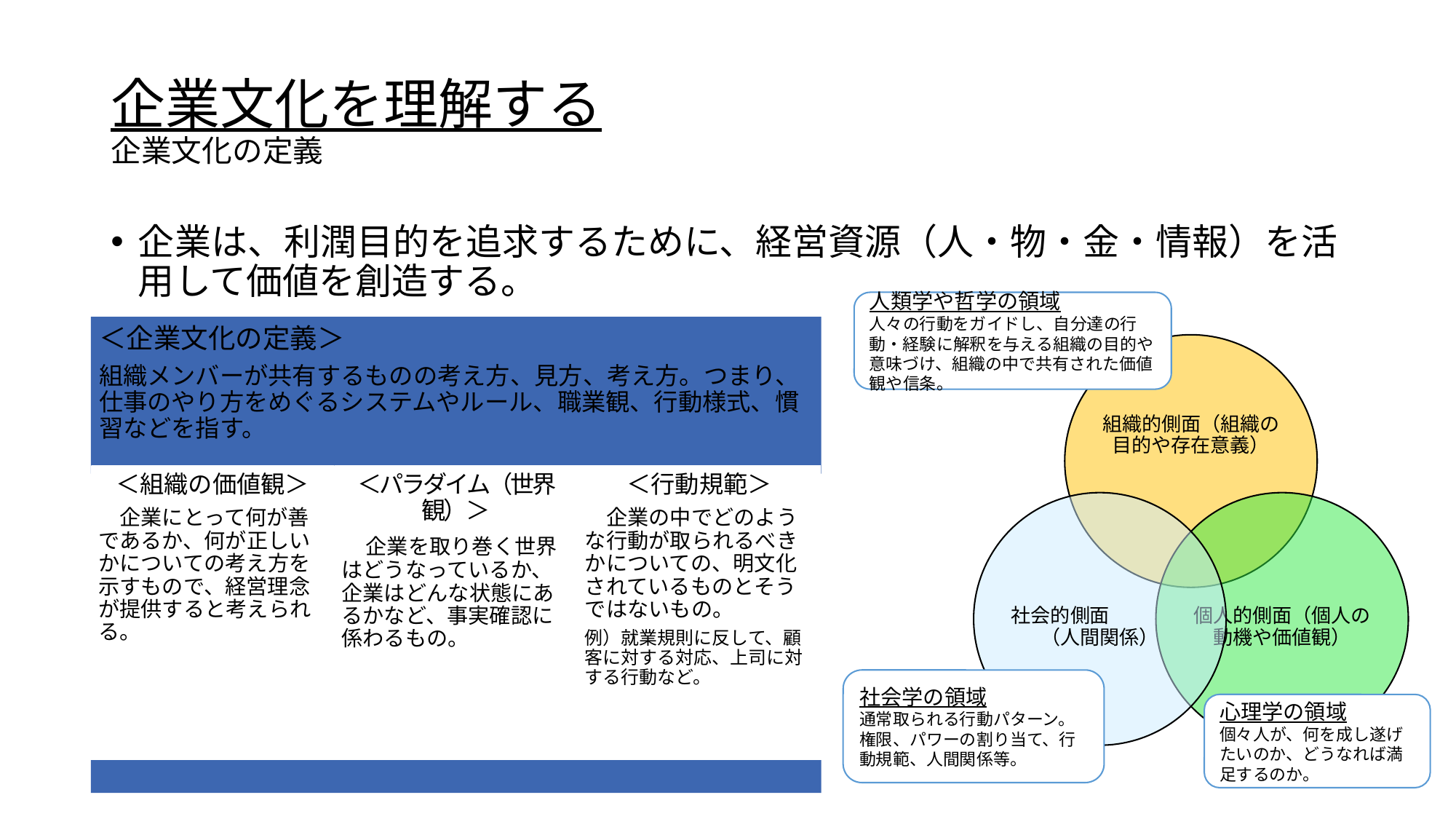

# 企業文化を理解する 企業文化の定義
企業は、利潤目的を追求するために、経営資源（人・物・金・情報）を活用して価値を創造する。
人類学や哲学の領域
人々の行動をガイドし、自分達の行動・経験に解釈を与える組織の目的や意味づけ、組織の中で共有された価値観や信条。
組織的側面（組織の目的や存在意義）
個人的側面（個人の動機や価値観）
社会的側面　　　　（人間関係）
＜企業文化の定義＞
組織メンバーが共有するものの考え方、見方、考え方。つまり、仕事のやり方をめぐるシステムやルール、職業観、行動様式、慣習などを指す。
＜組織の価値観＞
　企業にとって何が善であるか、何が正しいかについての考え方を示すもので、経営理念が提供すると考えられる。

＜パラダイム（世界観）＞
　企業を取り巻く世界はどうなっているか、企業はどんな状態にあるかなど、事実確認に係わるもの。
＜行動規範＞
　企業の中でどのような行動が取られるべきかについての、明文化されているものとそうではないもの。
例）就業規則に反して、顧客に対する対応、上司に対する行動など。
社会学の領域
通常取られる行動パターン。権限、パワーの割り当て、行動規範、人間関係等。
心理学の領域
個々人が、何を成し遂げたいのか、どうなれば満足するのか。